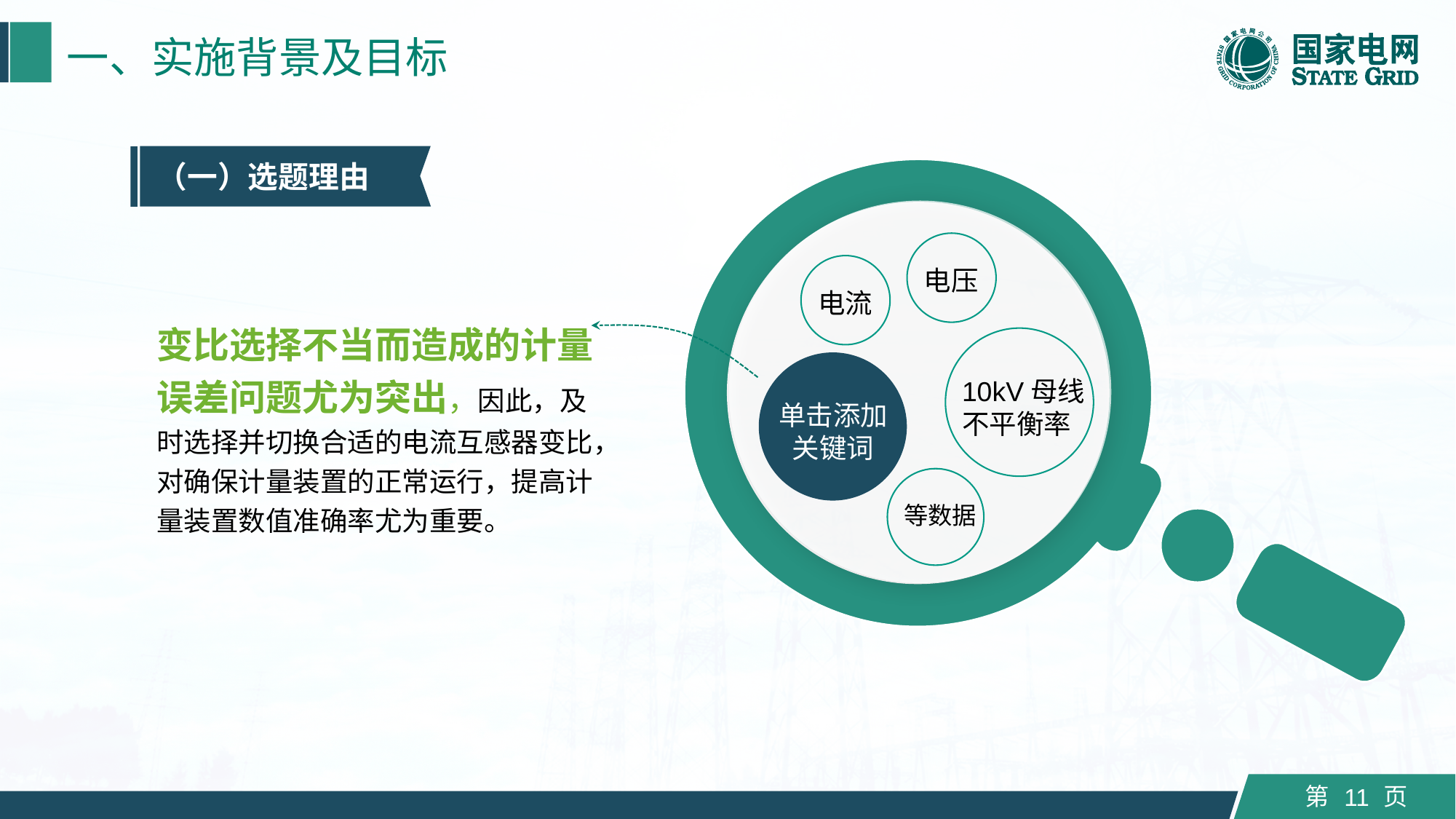

一、实施背景及目标

（一）选题理由

电压

电流
变比选择不当而造成的计量误差问题尤为突出，因此，及时选择并切换合适的电流互感器变比，对确保计量装置的正常运行，提高计量装置数值准确率尤为重要。

10kV母线
不平衡率

单击添加
关键词

等数据